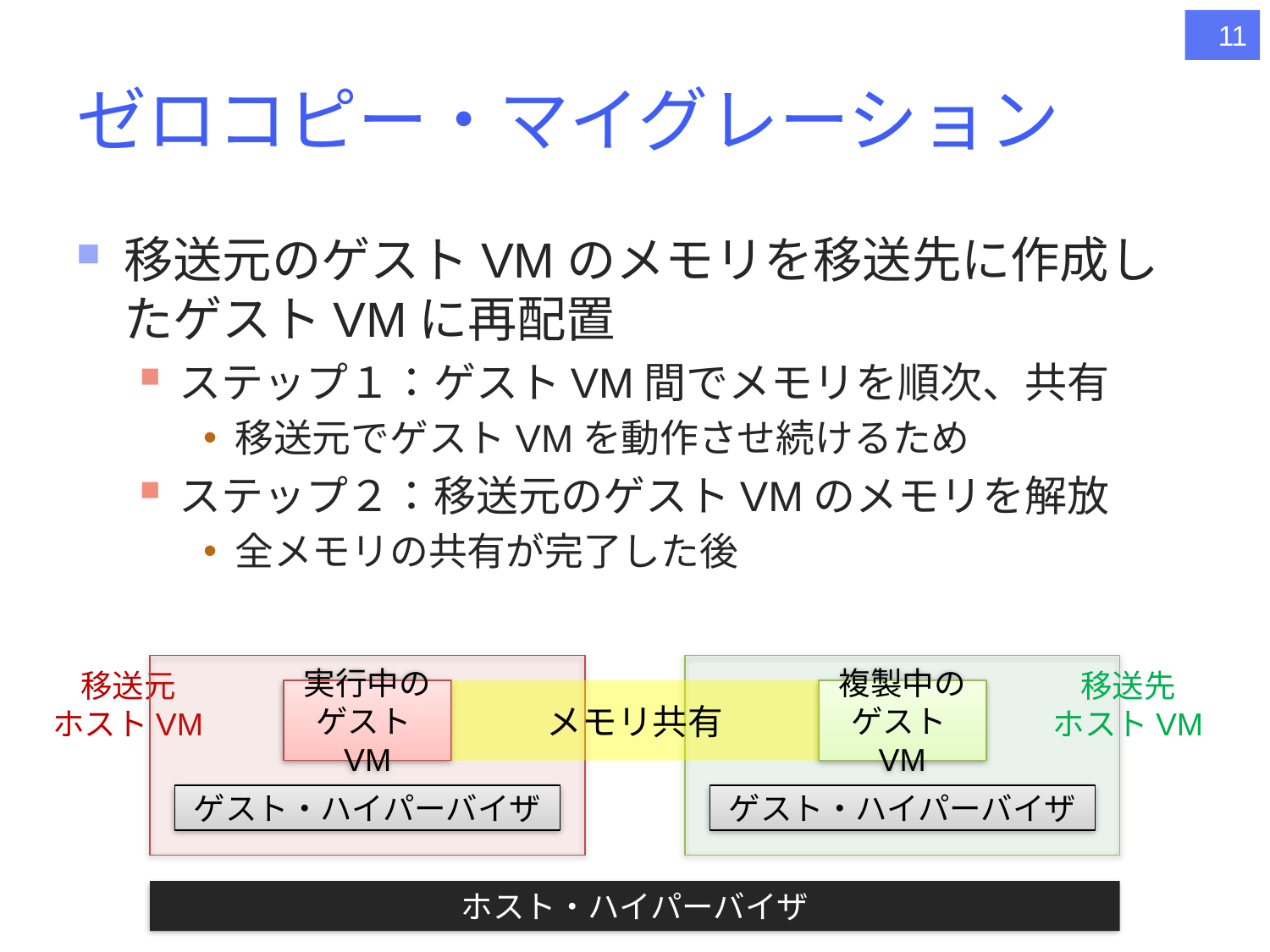

11
# ゼロコピー・マイグレーション
移送元のゲストVMのメモリを移送先に作成したゲストVMに再配置
ステップ１：ゲストVM間でメモリを順次、共有
移送元でゲストVMを動作させ続けるため
ステップ２：移送元のゲストVMのメモリを解放
全メモリの共有が完了した後

移送元
ホストVM
実行中の
ゲストVM
ゲスト・ハイパーバイザ

移送先
ホストVM
複製中の
ゲストVM
ゲスト・ハイパーバイザ
メモリ共有
ホスト・ハイパーバイザ